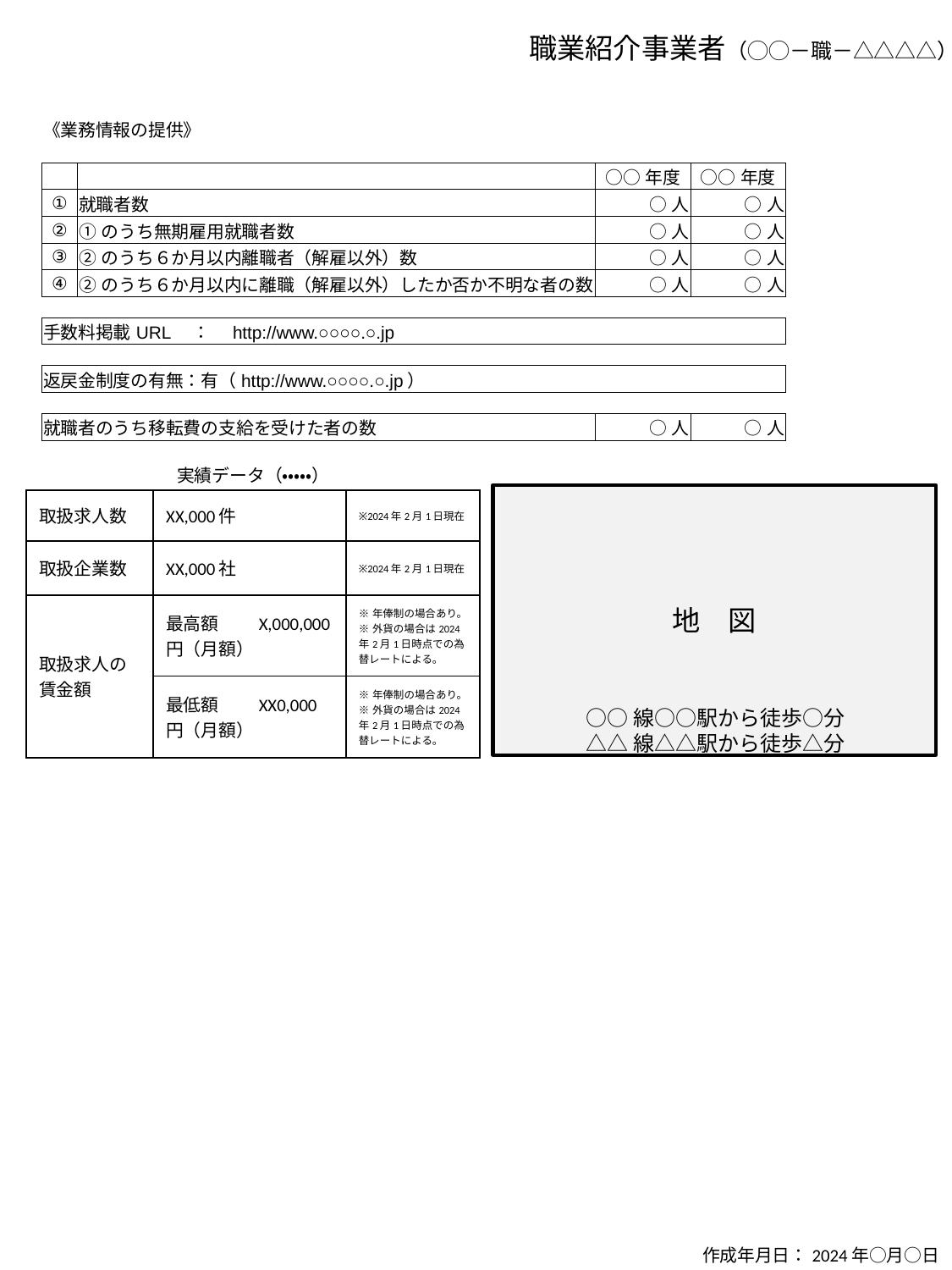

職業紹介事業者（◯◯－職－△△△△）
| 《業務情報の提供》 |  |  |  |
| --- | --- | --- | --- |
|  |  |  |  |
|  |  | ○○年度 | ○○年度 |
| ① | 就職者数 | ○人 | ○人 |
| ② | ①のうち無期雇用就職者数 | ○人 | ○人 |
| ③ | ②のうち６か月以内離職者（解雇以外）数 | ○人 | ○人 |
| ④ | ②のうち６か月以内に離職（解雇以外）したか否か不明な者の数 | ○人 | ○人 |
|  |  |  |  |
| 手数料掲載URL　：　http://www.○○○○.○.jp |  |  |  |
|  |  |  |  |
| 返戻金制度の有無：有（http://www.○○○○.○.jp） |  |  |  |
|  |  |  |  |
| 就職者のうち移転費の支給を受けた者の数 |  | ○人 | ○人 |
実績データ（・・・・・）
地　図
| 取扱求人数 | XX,000件 | ※2024年2月1日現在 |
| --- | --- | --- |
| 取扱企業数 | XX,000社 | ※2024年2月1日現在 |
| 取扱求人の賃金額 | 最高額　　X,000,000円（月額） | ※年俸制の場合あり。 ※外貨の場合は2024年2月1日時点での為替レートによる。 |
|  | 最低額　　XX0,000円（月額） | ※年俸制の場合あり。 ※外貨の場合は2024年2月1日時点での為替レートによる。 |
○○線○○駅から徒歩○分
△△線△△駅から徒歩△分
作成年月日：2024年○月○日